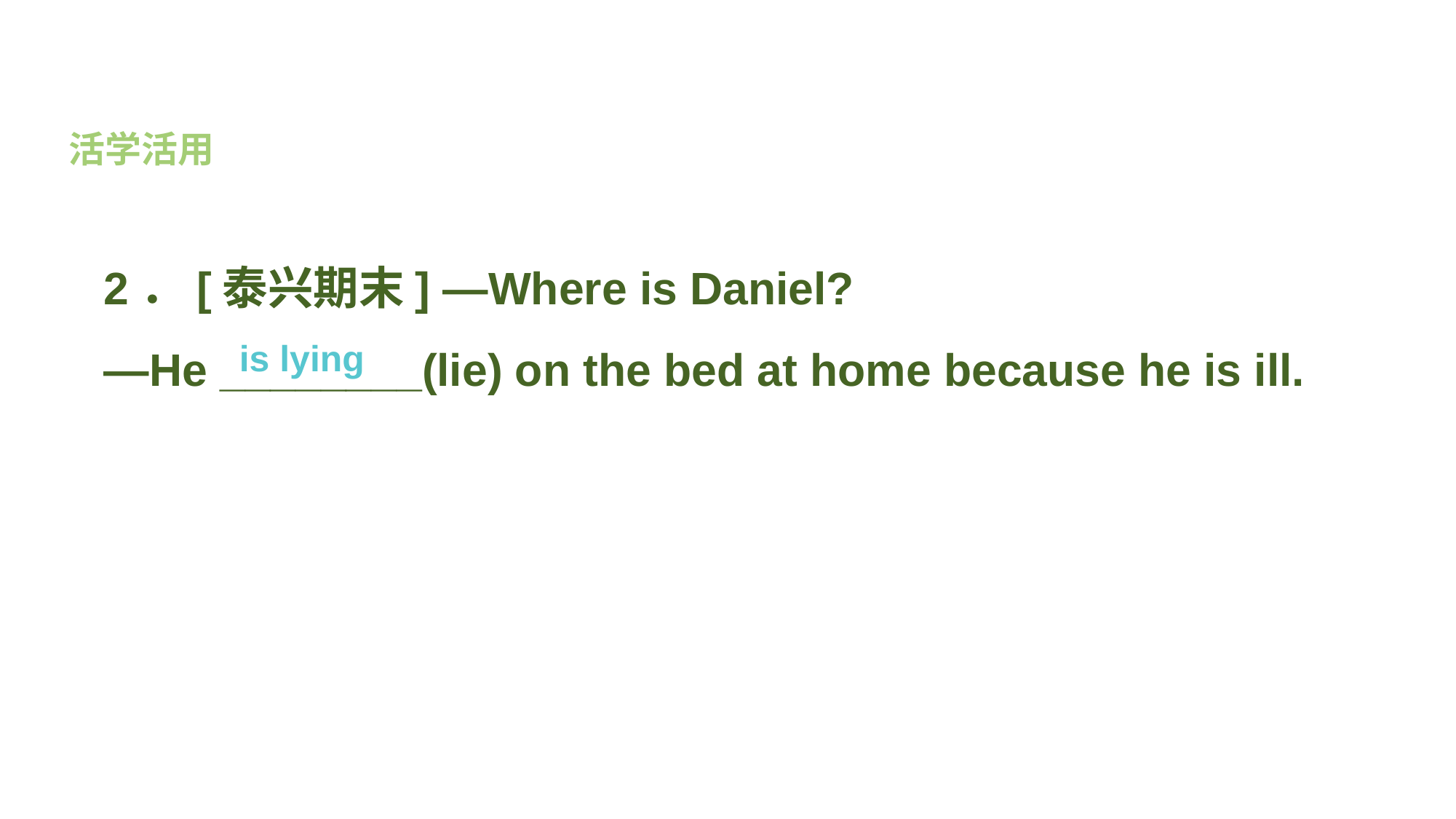

活学活用
2．[泰兴期末] —Where is Daniel?
—He ________(lie) on the bed at home because he is ill.

is lying